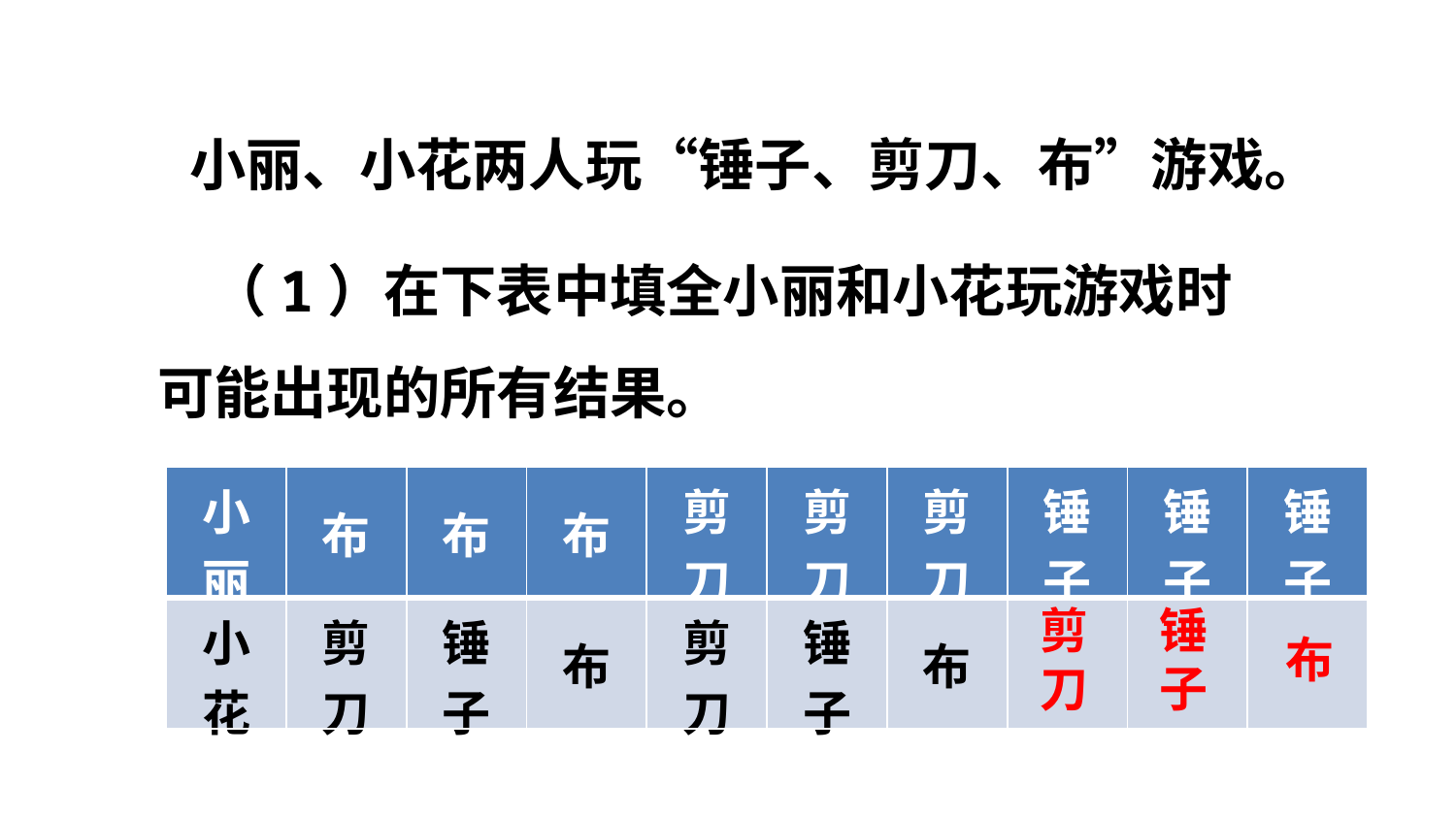

小丽、小花两人玩“锤子、剪刀、布”游戏。
   （1）在下表中填全小丽和小花玩游戏时可能出现的所有结果。
| 小丽 | 布 | 布 | 布 | 剪刀 | 剪刀 | 剪刀 | 锤子 | 锤子 | 锤子 |
| --- | --- | --- | --- | --- | --- | --- | --- | --- | --- |
| 小花 | 剪刀 | 锤子 | 布 | 剪刀 | 锤子 | 布 |  |  |  |
剪刀
锤子
布